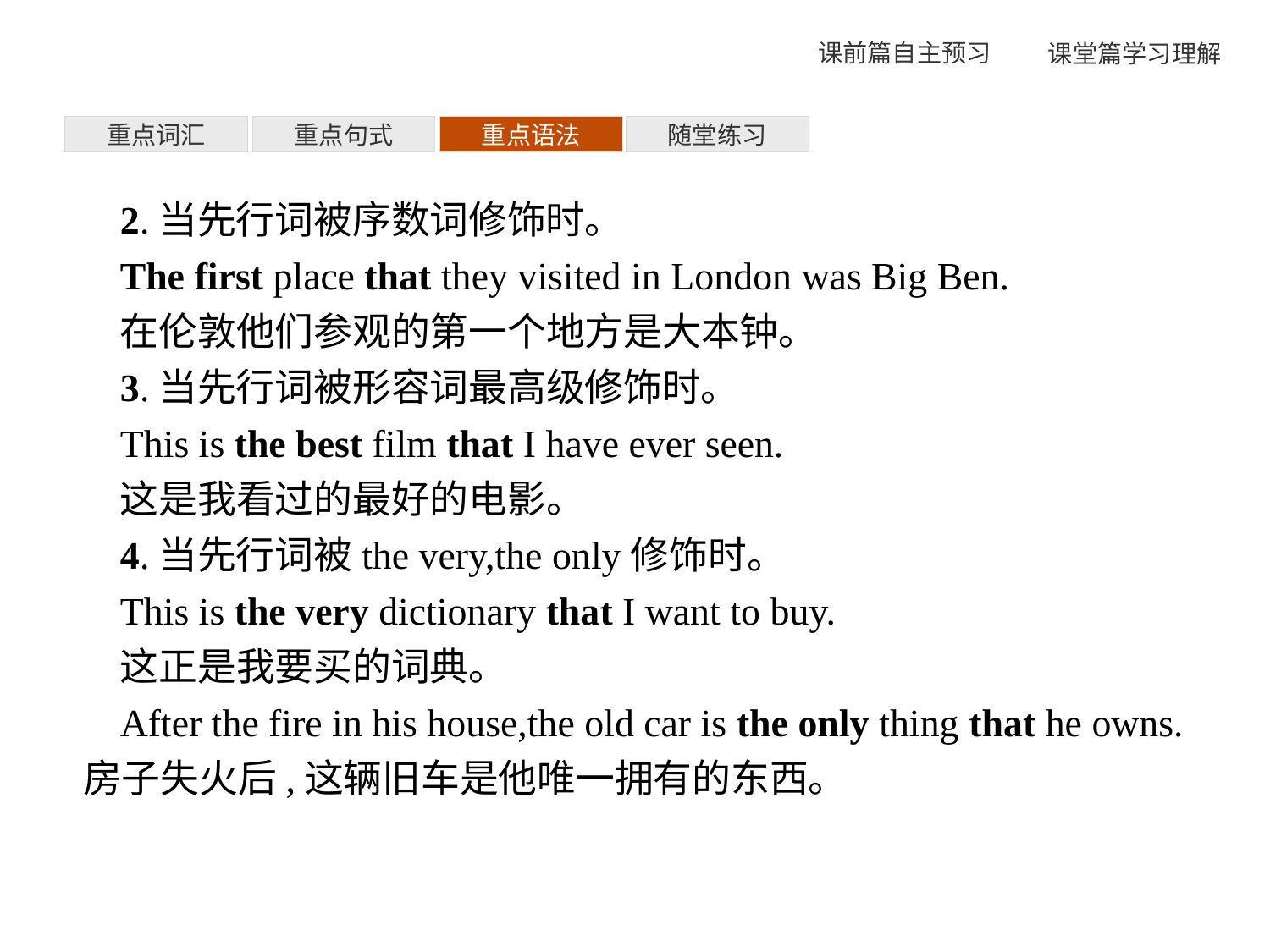

重点词汇
重点句式
重点语法
随堂练习
2.当先行词被序数词修饰时。
The first place that they visited in London was Big Ben.
在伦敦他们参观的第一个地方是大本钟。
3.当先行词被形容词最高级修饰时。
This is the best film that I have ever seen.
这是我看过的最好的电影。
4.当先行词被the very,the only修饰时。
This is the very dictionary that I want to buy.
这正是我要买的词典。
After the fire in his house,the old car is the only thing that he owns.房子失火后,这辆旧车是他唯一拥有的东西。